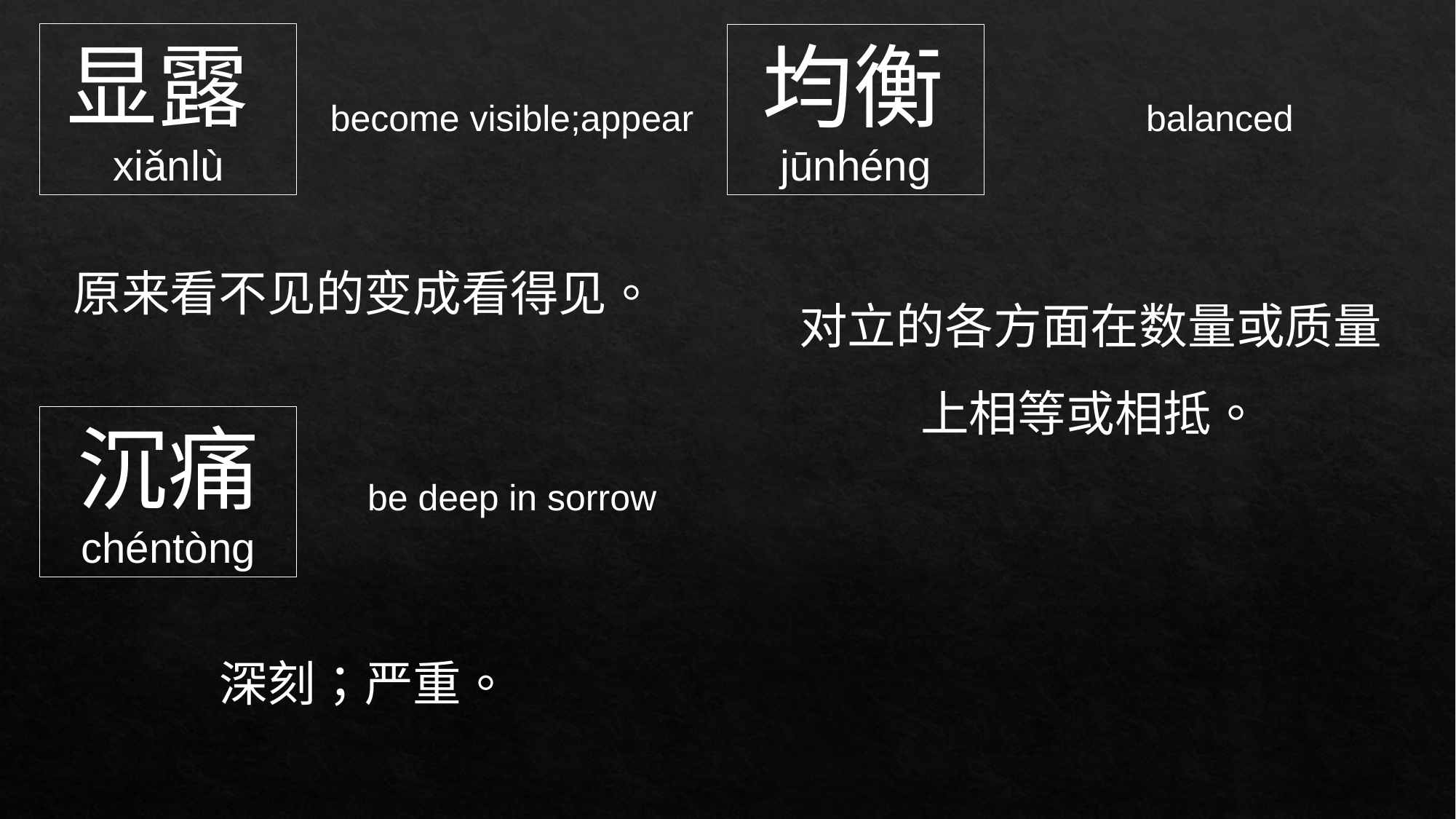

显露xiǎnlù
均衡
jūnhéng
balanced
become visible;appear
原来看不见的变成看得见。
对立的各方面在数量或质量上相等或相抵。
沉痛
chéntòng
be deep in sorrow
深刻；严重。